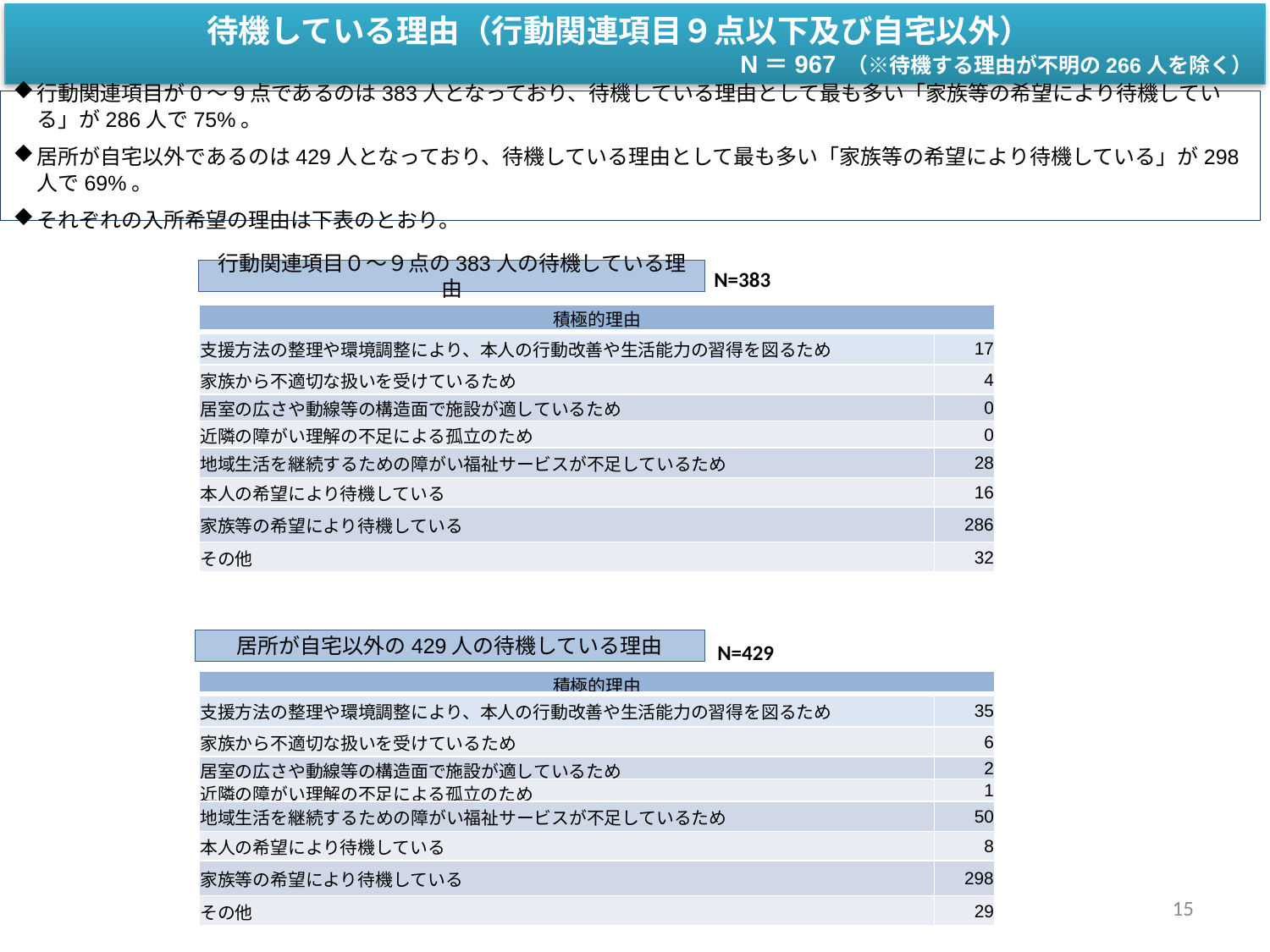

待機している理由（行動関連項目９点以下及び自宅以外）
N＝967 （※待機する理由が不明の266人を除く）
行動関連項目が0～9点であるのは383人となっており、待機している理由として最も多い「家族等の希望により待機している」が286人で75%。
居所が自宅以外であるのは429人となっており、待機している理由として最も多い「家族等の希望により待機している」が298人で69%。
それぞれの入所希望の理由は下表のとおり。
N=383
行動関連項目０～９点の383人の待機している理由
| 積極的理由 |  |
| --- | --- |
| 支援方法の整理や環境調整により、本人の行動改善や生活能力の習得を図るため | 17 |
| 家族から不適切な扱いを受けているため | 4 |
| 居室の広さや動線等の構造面で施設が適しているため | 0 |
| 近隣の障がい理解の不足による孤立のため | 0 |
| 地域生活を継続するための障がい福祉サービスが不足しているため | 28 |
| 本人の希望により待機している | 16 |
| 家族等の希望により待機している | 286 |
| その他 | 32 |
居所が自宅以外の429人の待機している理由
N=429
| 積極的理由 |  |
| --- | --- |
| 支援方法の整理や環境調整により、本人の行動改善や生活能力の習得を図るため | 35 |
| 家族から不適切な扱いを受けているため | 6 |
| 居室の広さや動線等の構造面で施設が適しているため | 2 |
| 近隣の障がい理解の不足による孤立のため | 1 |
| 地域生活を継続するための障がい福祉サービスが不足しているため | 50 |
| 本人の希望により待機している | 8 |
| 家族等の希望により待機している | 298 |
| その他 | 29 |
15